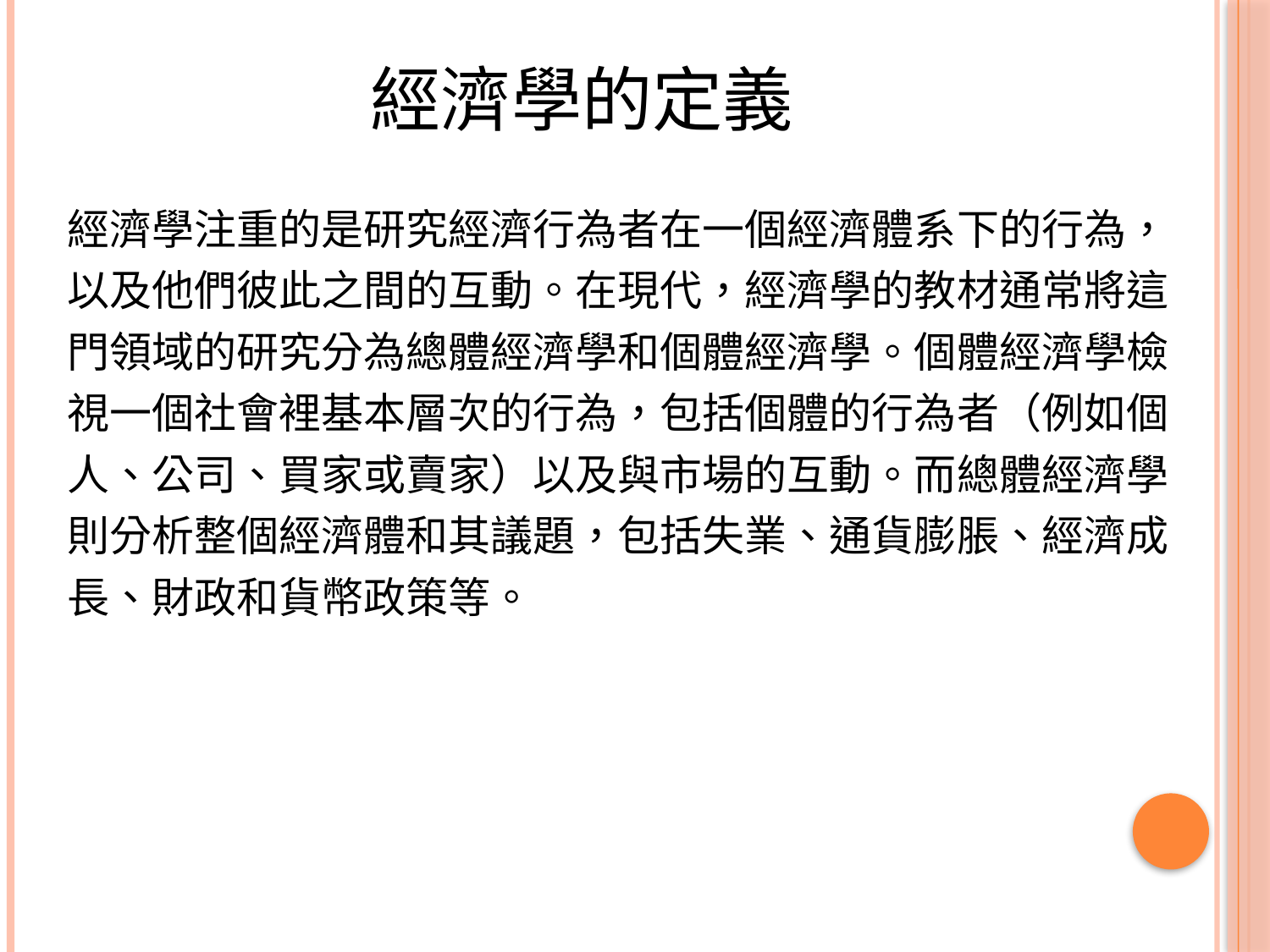

# 經濟學的定義
經濟學注重的是研究經濟行為者在一個經濟體系下的行為，
以及他們彼此之間的互動。在現代，經濟學的教材通常將這
門領域的研究分為總體經濟學和個體經濟學。個體經濟學檢
視一個社會裡基本層次的行為，包括個體的行為者（例如個
人、公司、買家或賣家）以及與市場的互動。而總體經濟學
則分析整個經濟體和其議題，包括失業、通貨膨脹、經濟成
長、財政和貨幣政策等。